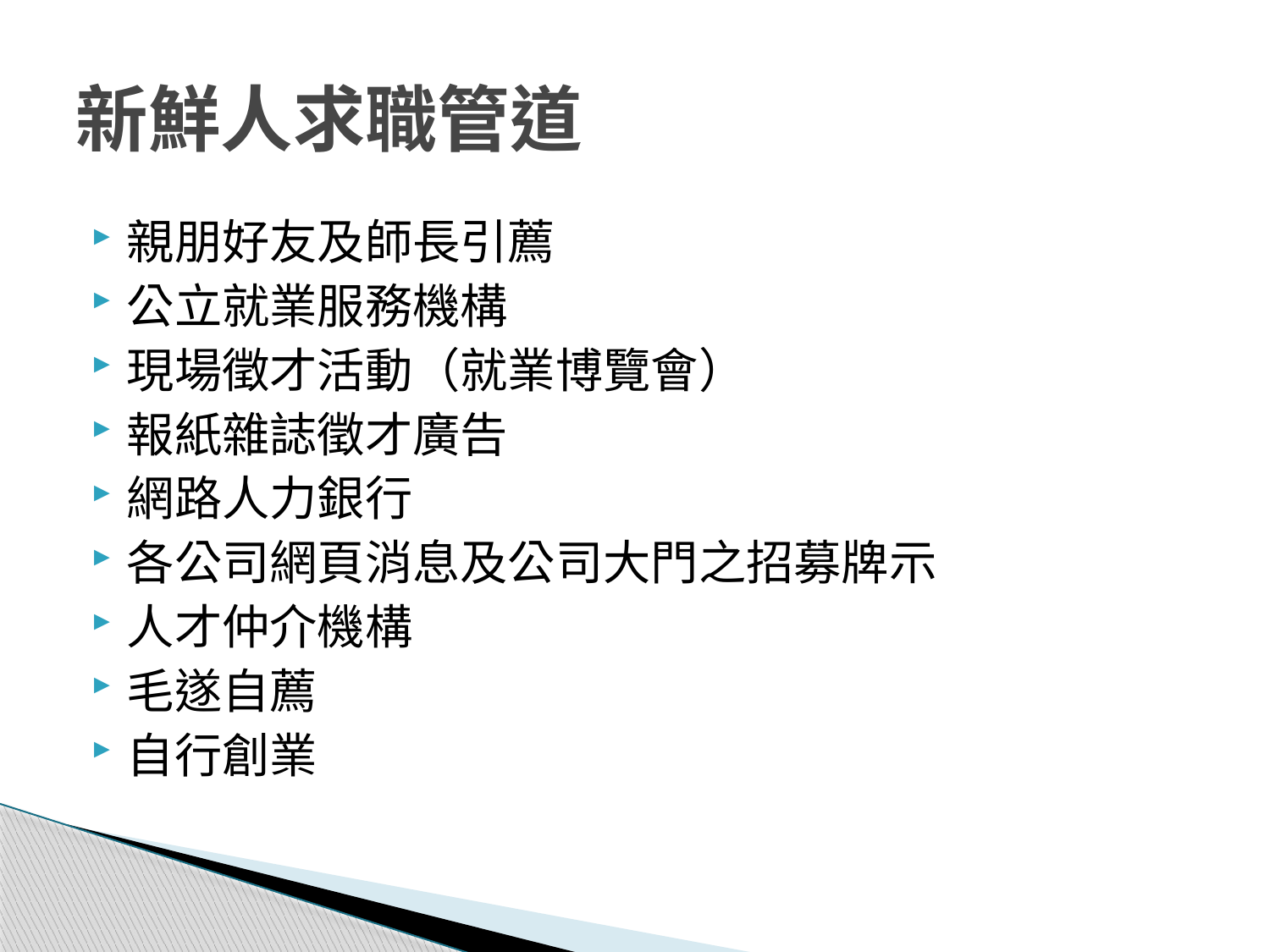

# 新鮮人求職管道
親朋好友及師長引薦
公立就業服務機構
現場徵才活動（就業博覽會）
報紙雜誌徵才廣告
網路人力銀行
各公司網頁消息及公司大門之招募牌示
人才仲介機構
毛遂自薦
自行創業